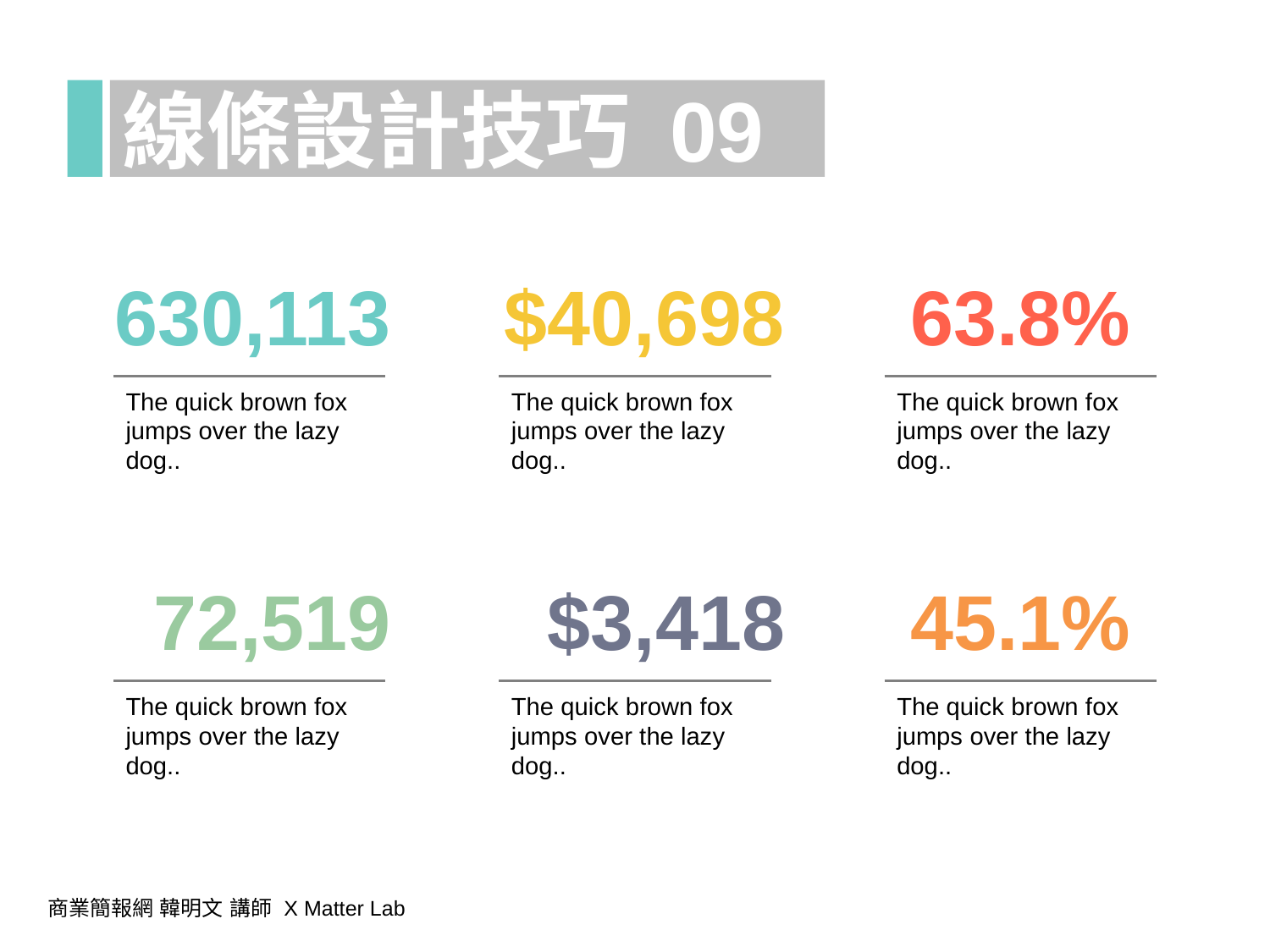

線條設計技巧 09
630,113
$40,698
63.8%
The quick brown fox jumps over the lazy dog..
The quick brown fox jumps over the lazy dog..
The quick brown fox jumps over the lazy dog..
72,519
$3,418
45.1%
The quick brown fox jumps over the lazy dog..
The quick brown fox jumps over the lazy dog..
The quick brown fox jumps over the lazy dog..
商業簡報網 韓明文 講師 X Matter Lab